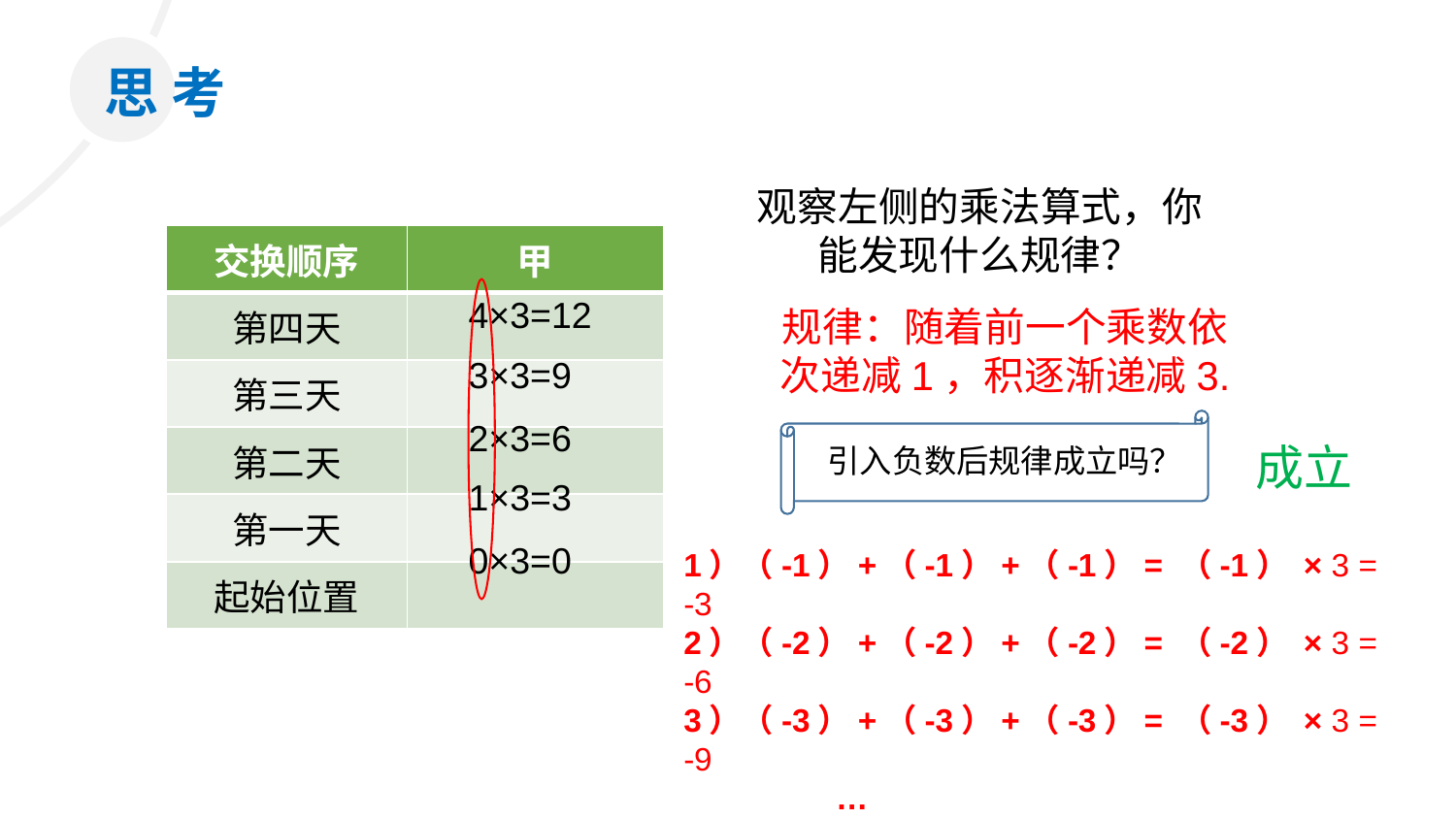

思 考
观察左侧的乘法算式，你能发现什么规律？
| 交换顺序 | 甲 |
| --- | --- |
| 第四天 |  |
| 第三天 |  |
| 第二天 |  |
| 第一天 |  |
| 起始位置 |  |

4×3=12
规律：随着前一个乘数依次递减1，积逐渐递减3.
3×3=9
2×3=6

成立
引入负数后规律成立吗？
1×3=3
0×3=0
1）（-1）+（-1）+（-1）= （-1） × 3 =  -3
2）（-2）+（-2）+（-2）= （-2） × 3 =  -6
3）（-3）+（-3）+（-3）= （-3） × 3 =  -9
                 …